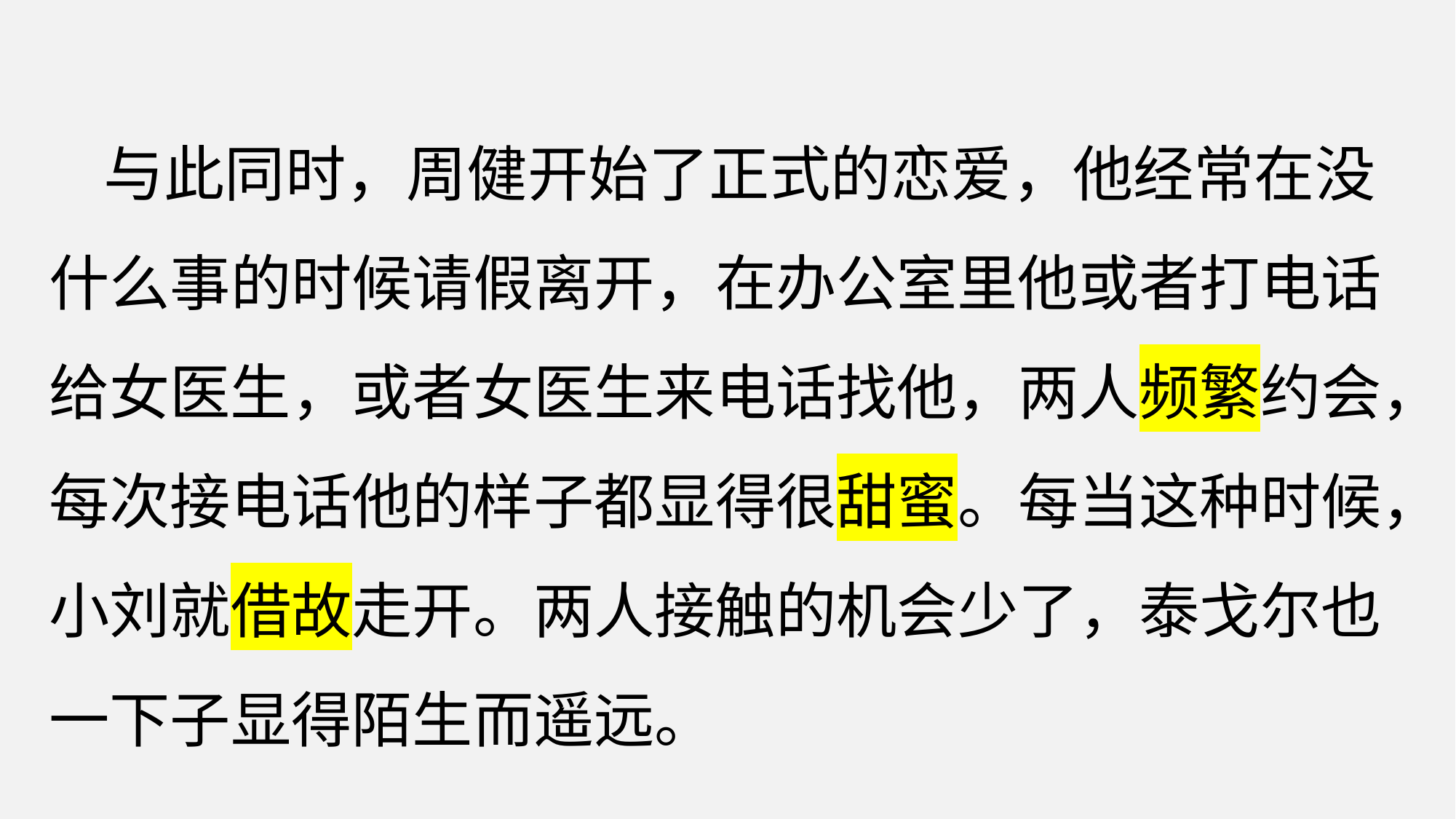

与此同时，周健开始了正式的恋爱，他经常在没什么事的时候请假离开，在办公室里他或者打电话给女医生，或者女医生来电话找他，两人频繁约会，每次接电话他的样子都显得很甜蜜。每当这种时候，小刘就借故走开。两人接触的机会少了，泰戈尔也一下子显得陌生而遥远。